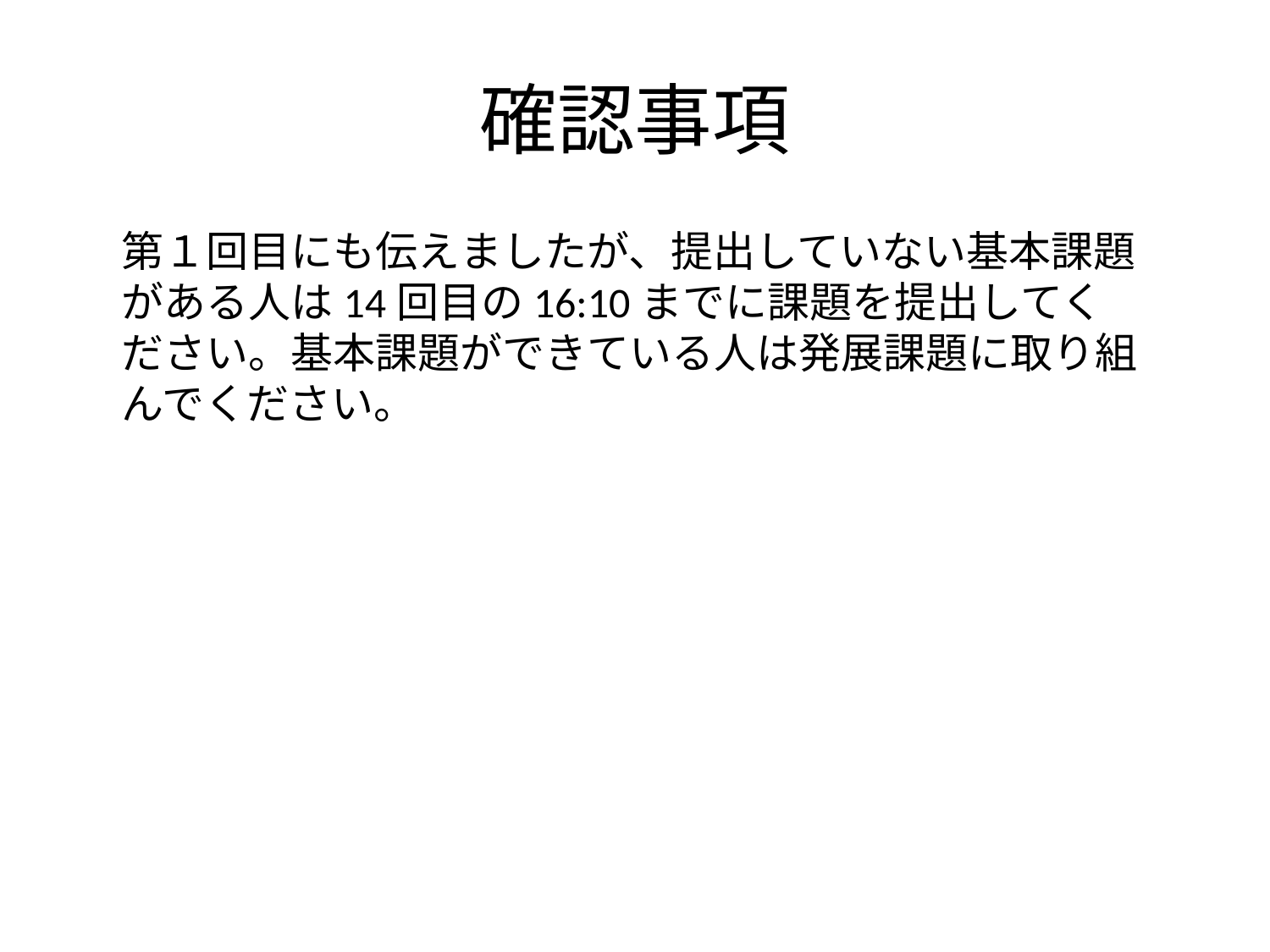

# 確認事項
第１回目にも伝えましたが、提出していない基本課題がある人は14回目の16:10までに課題を提出してください。基本課題ができている人は発展課題に取り組んでください。